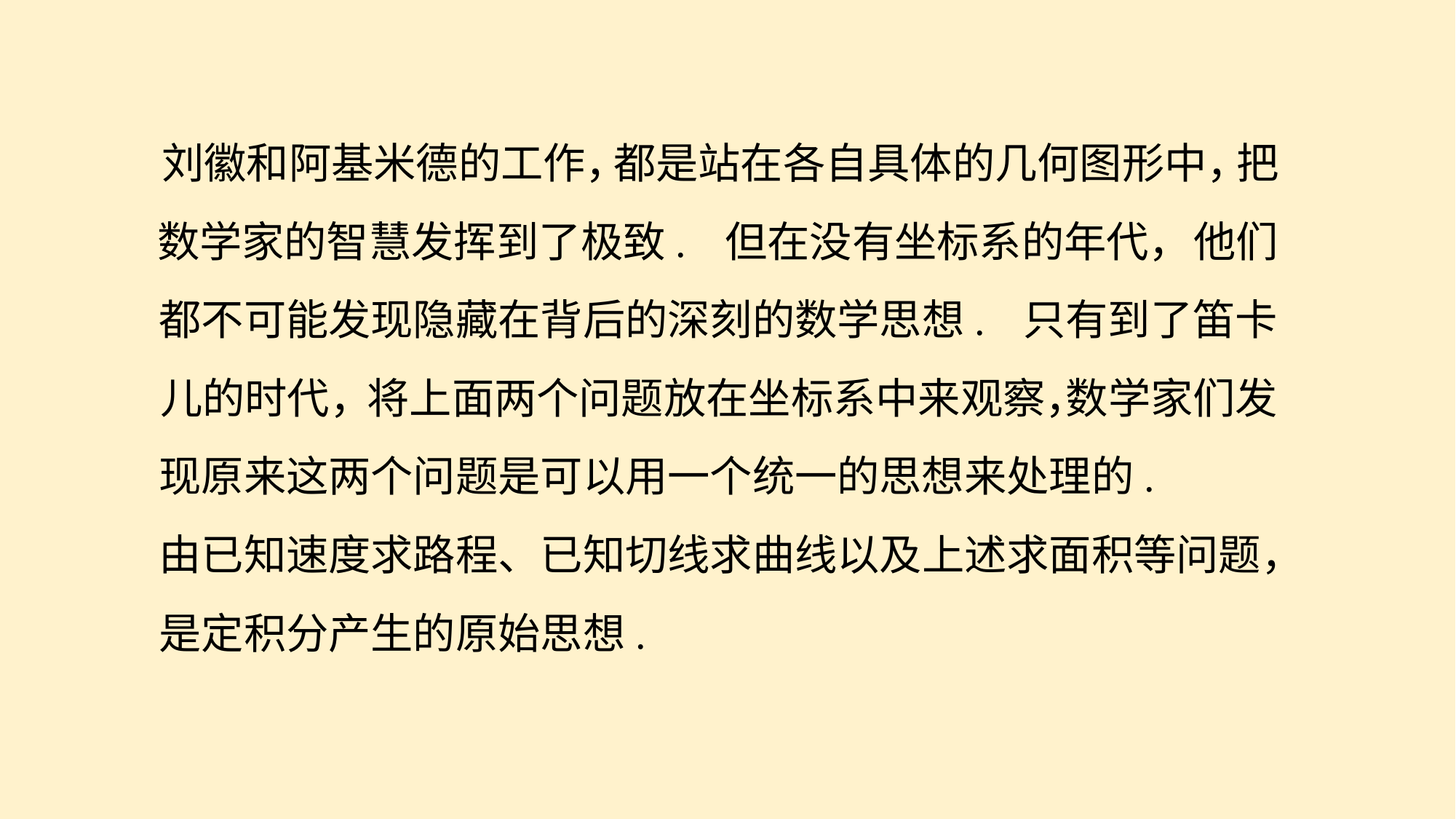

刘徽和阿基米德的工作，
都是站在各自具体的几何图形中，
把
数学家的智慧发挥到了极致.
但在没有坐标系的年代，
他们
都不可能发现隐藏在背后的深刻的数学思想.
只有到了笛卡
儿的时代，
将上面两个问题放在坐标系中来观察，
数学家们发
现原来这两个问题是可以用一个统一的思想来处理的.
由已知速度求路程、已知切线求曲线以及上述求面积等问题，
是定积分产生的原始思想.